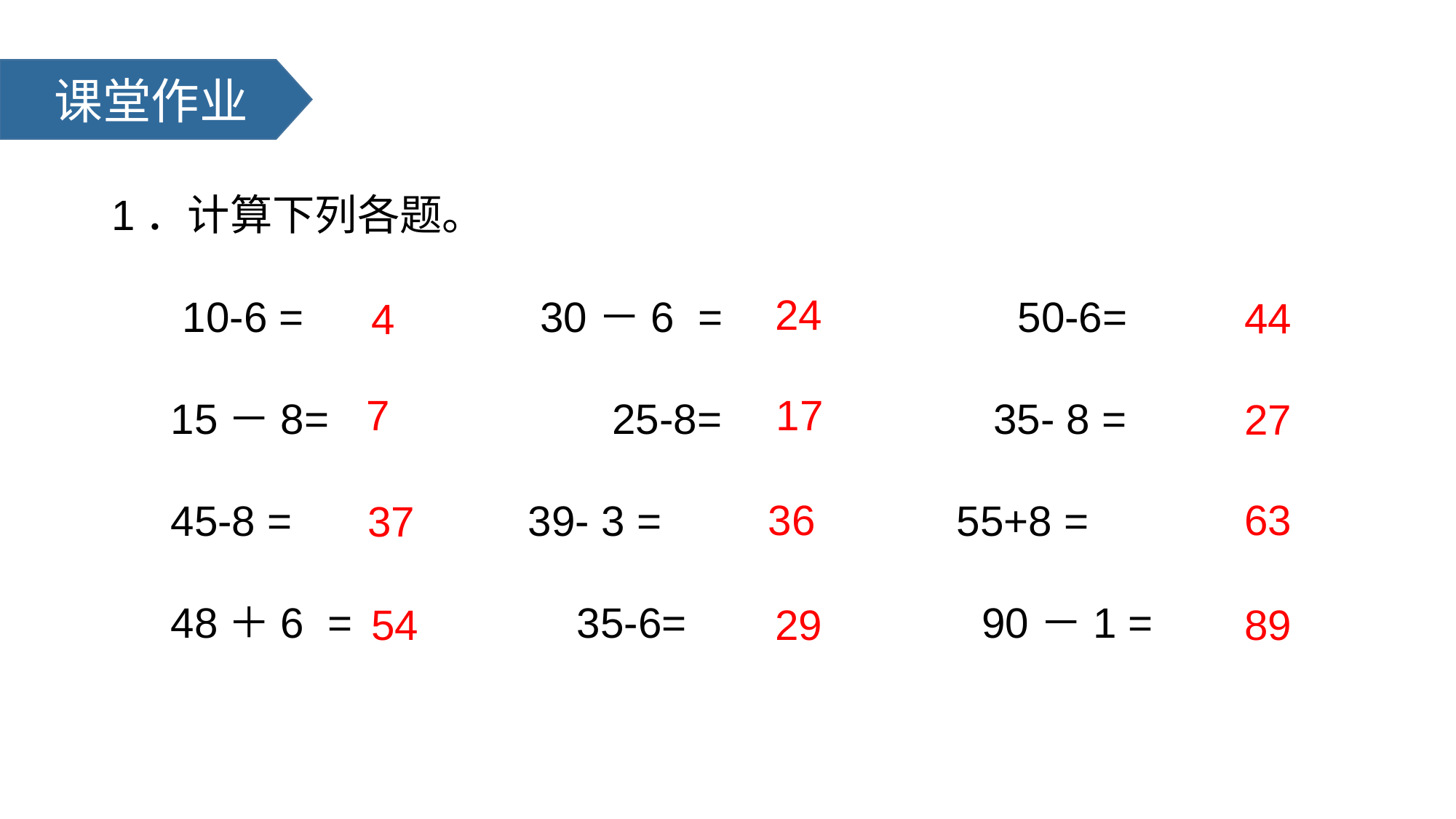

课堂作业
1．计算下列各题。

      10-6 =                    30－6  =                         50-6=

     15－8=                        25-8=                       35- 8 =

     45-8 =                    39- 3 =                         55+8 =

     48＋6  =                   35-6=                         90－1 =

24
44
4
7
17
27
36
63
37
54
29
89